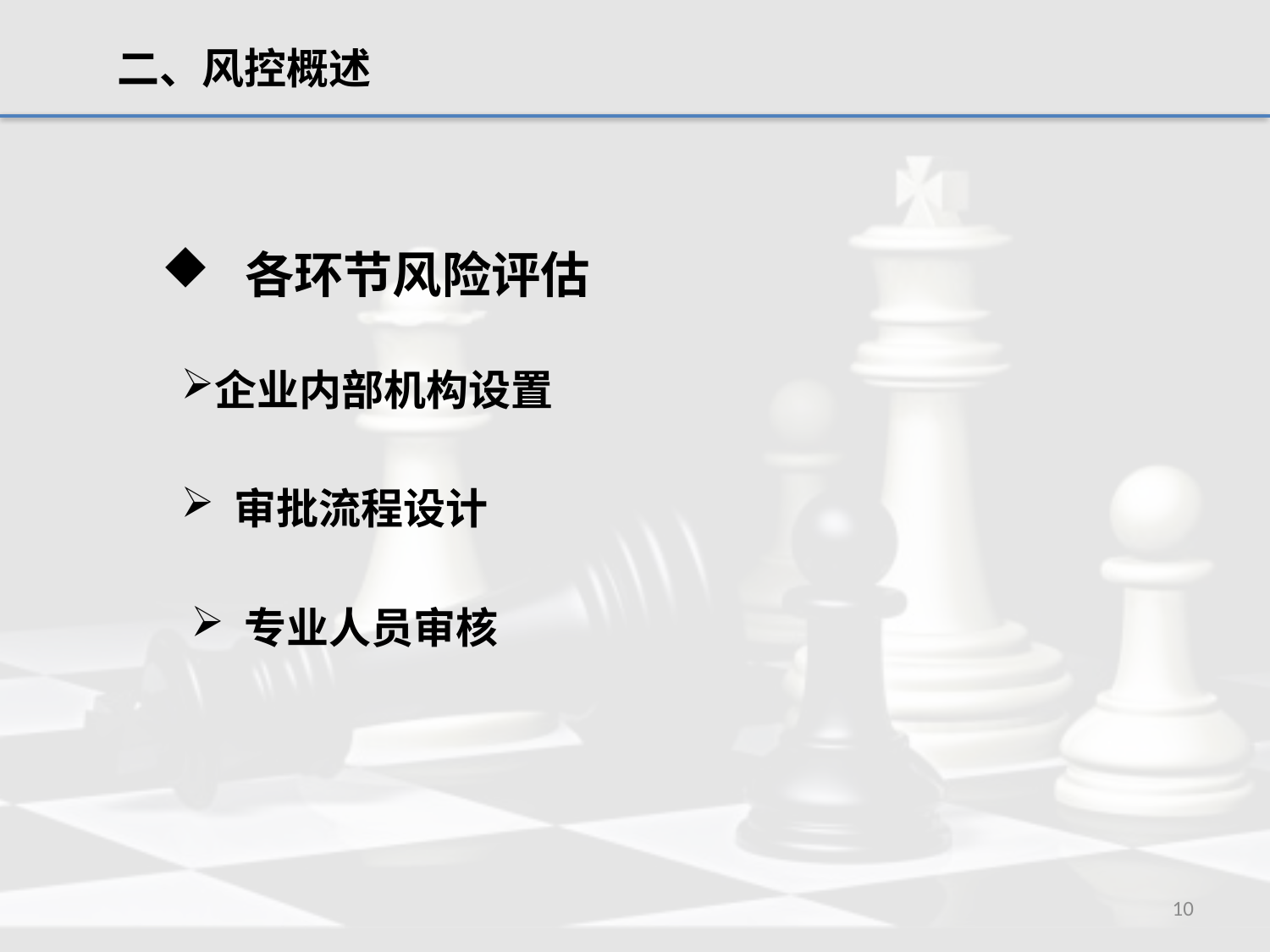

二、风控概述
  各环节风险评估
企业内部机构设置
 审批流程设计
 专业人员审核

10